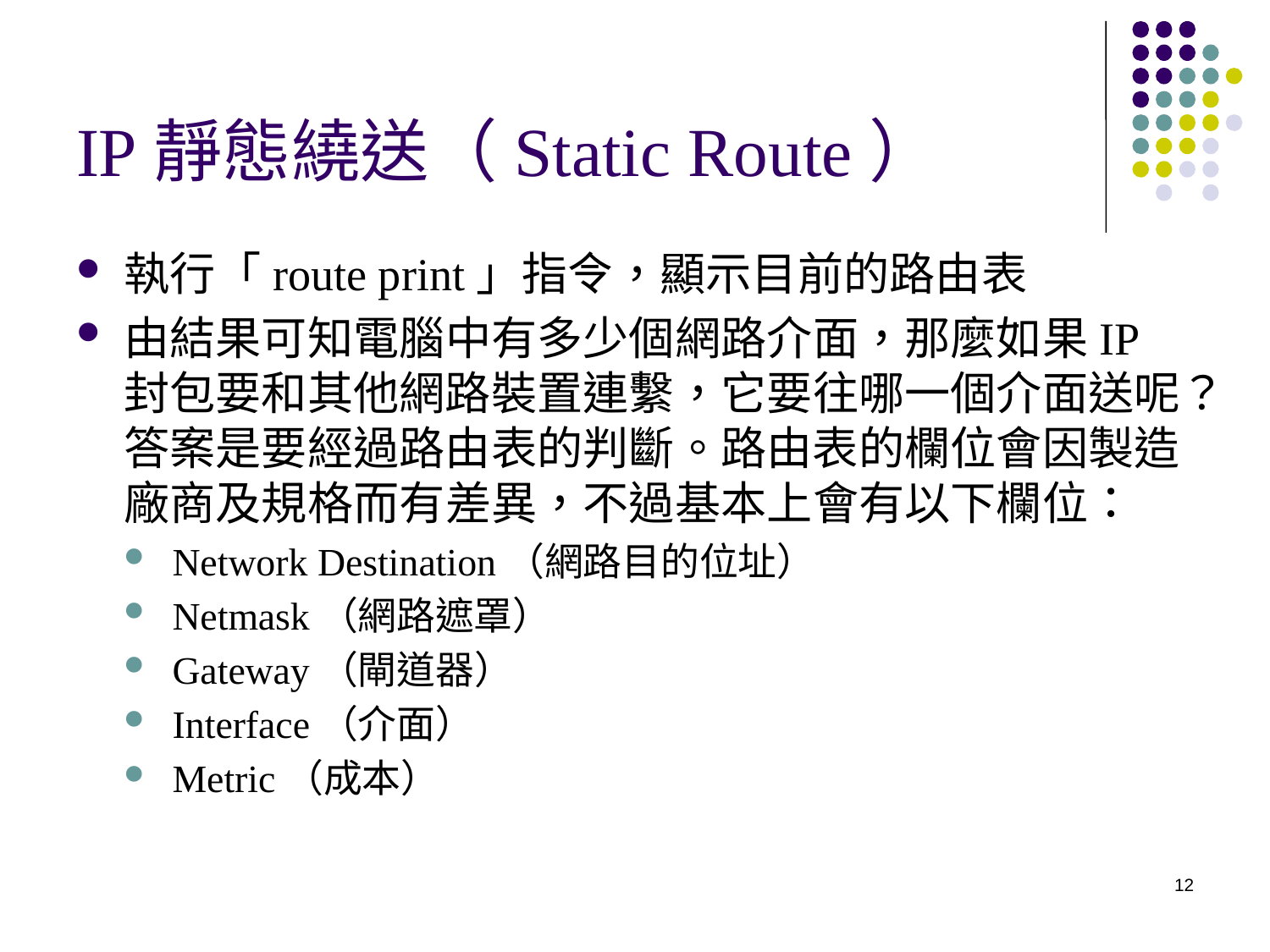

# IP靜態繞送（Static Route）
執行「route print」指令，顯示目前的路由表
由結果可知電腦中有多少個網路介面，那麼如果IP封包要和其他網路裝置連繫，它要往哪一個介面送呢？答案是要經過路由表的判斷。路由表的欄位會因製造廠商及規格而有差異，不過基本上會有以下欄位：
Network Destination（網路目的位址）
Netmask（網路遮罩）
Gateway（閘道器）
Interface（介面）
Metric（成本）
12